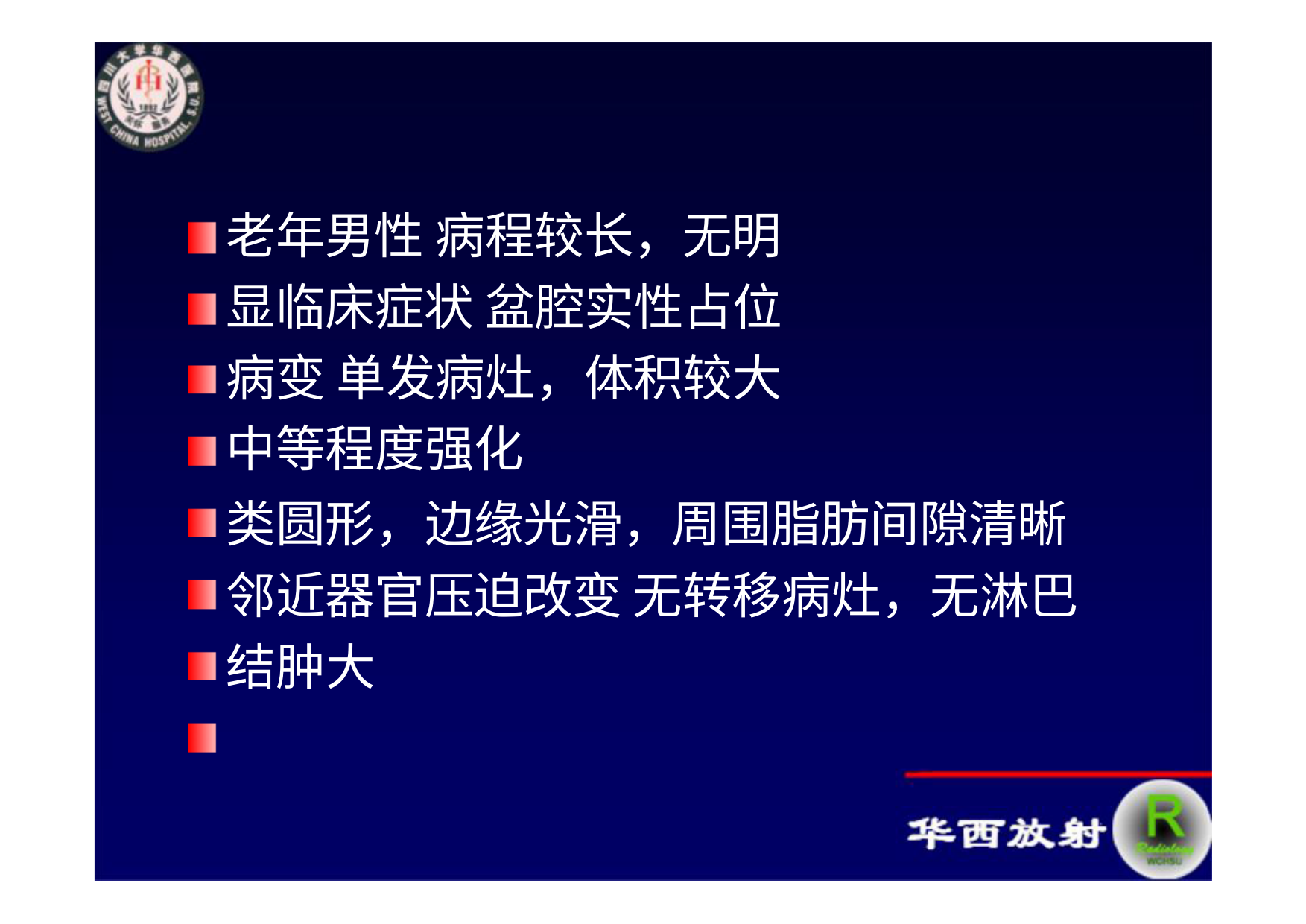

# 肿块特点
老年男性 病程较长，无明显临床症状 盆腔实性占位病变 单发病灶，体积较大 中等程度强化
类圆形，边缘光滑，周围脂肪间隙清晰 邻近器官压迫改变 无转移病灶，无淋巴结肿大